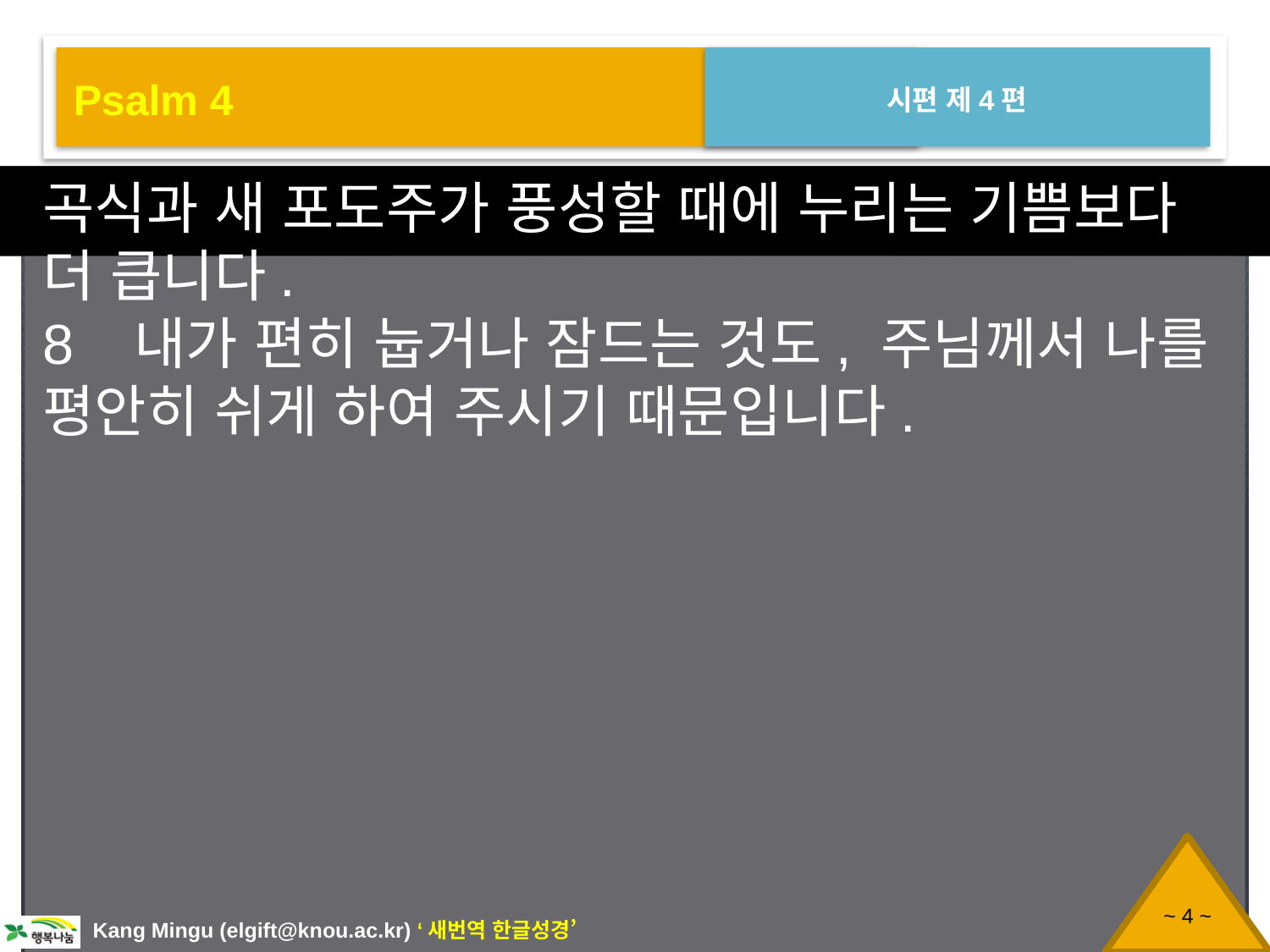

Psalm 4
시편 제4편
곡식과 새 포도주가 풍성할 때에 누리는 기쁨보다 더 큽니다.
8   내가 편히 눕거나 잠드는 것도, 주님께서 나를 평안히 쉬게 하여 주시기 때문입니다.